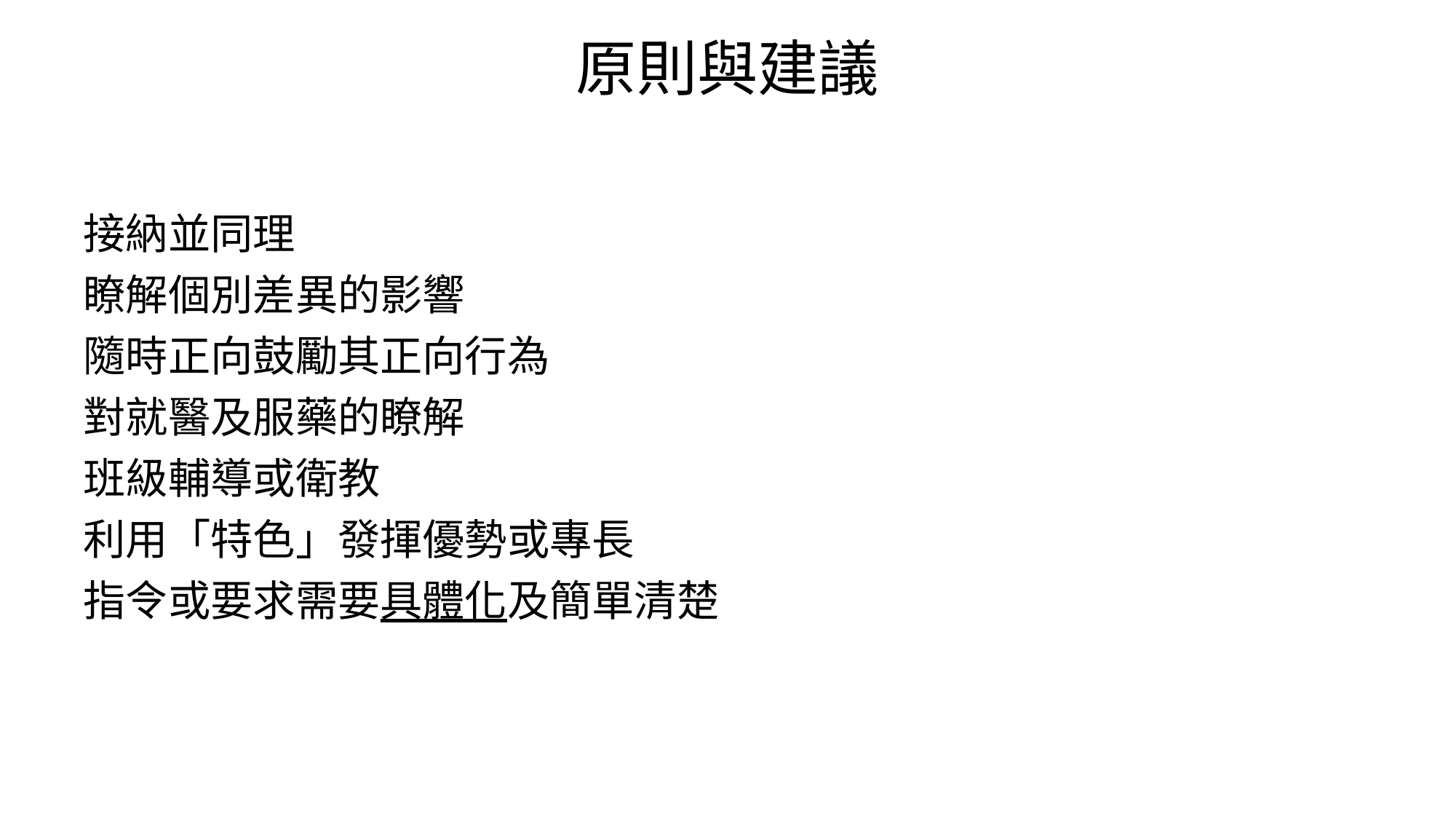

原則與建議
接納並同理
瞭解個別差異的影響
隨時正向鼓勵其正向行為
對就醫及服藥的瞭解
班級輔導或衛教
利用「特色」發揮優勢或專長
指令或要求需要具體化及簡單清楚